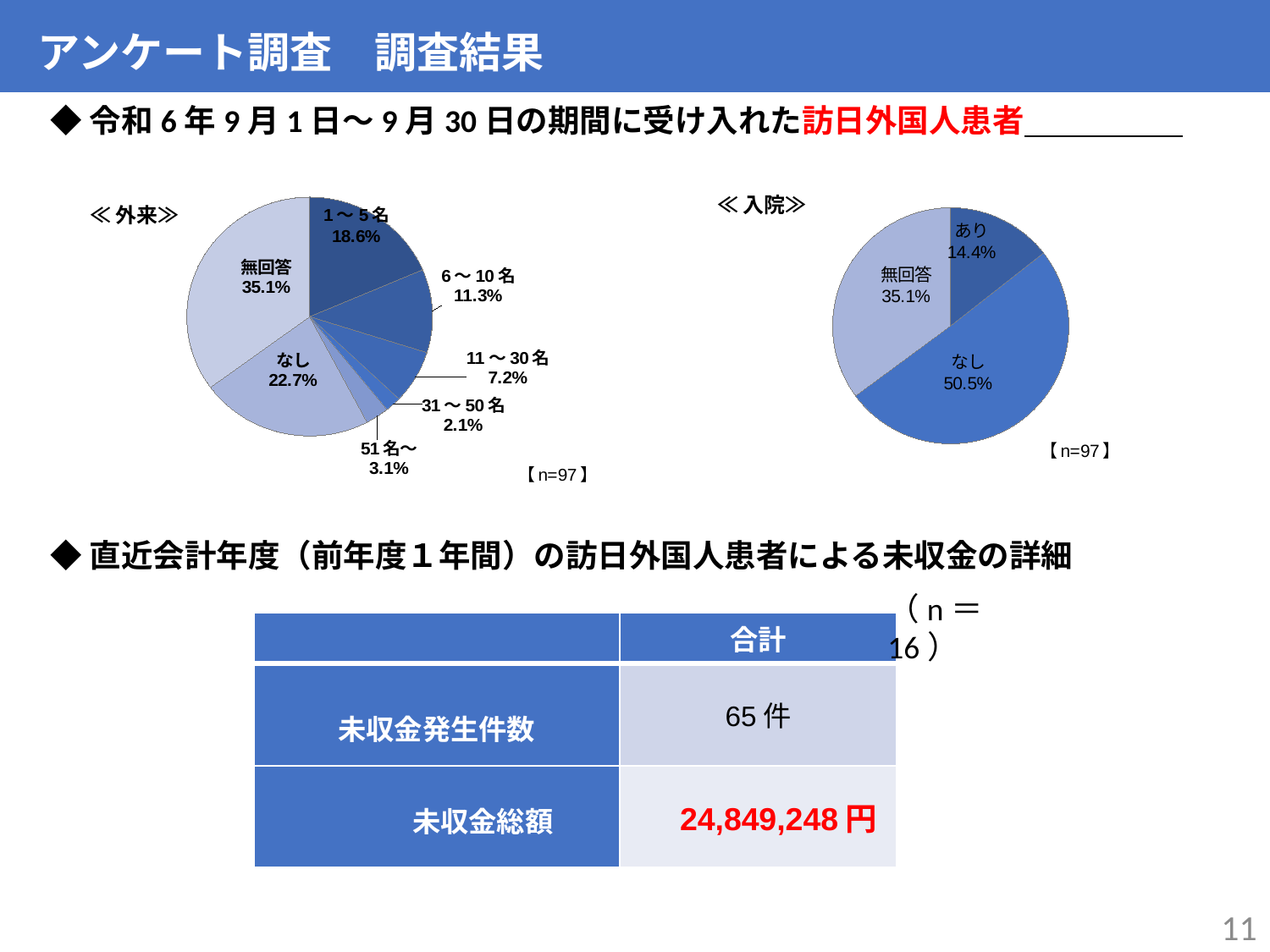

アンケート調査　調査結果
◆令和6年9月1日～9月30日の期間に受け入れた訪日外国人患者

### Chart

| Category | 売上高 |
|---|---|
| あり | 14.4 |
| なし | 50.5 |
| 無回答 | 35.1 |

### Chart

| Category | 売上高 |
|---|---|
| 1～5名 | 18.6 |
| 6～10名 | 11.3 |
| 11～30名 | 7.2 |
| 31～50名 | 2.1 |
| 51名～ | 3.1 |
| なし | 22.7 |
| 無回答 | 35.1 |
◆直近会計年度（前年度１年間）の訪日外国人患者による未収金の詳細
（n＝16）
|  | 合計 |
| --- | --- |
| 未収金発生件数 | 65件 |
| 未収金総額 | 24,849,248円 |
11